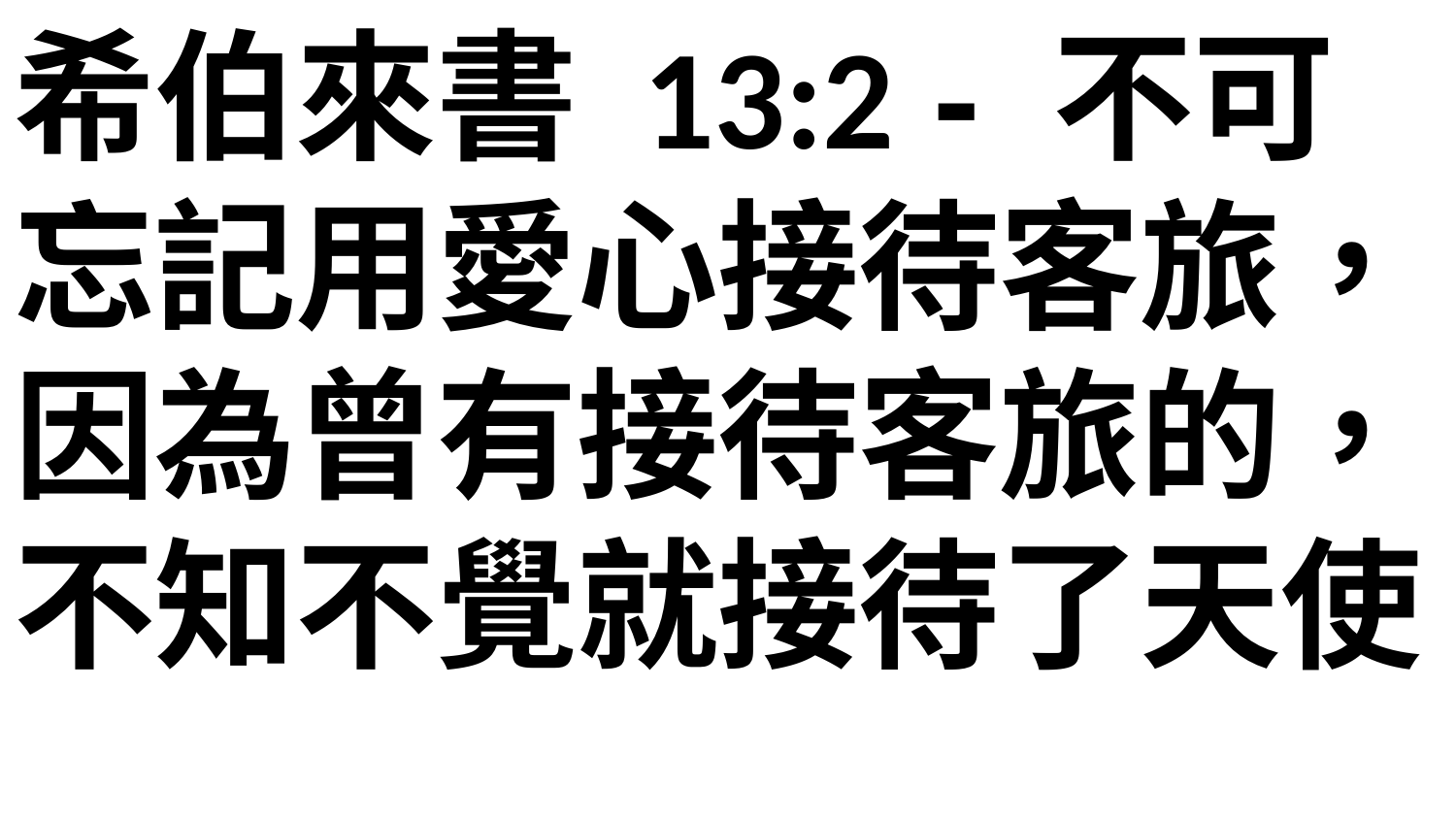

希伯來書 13:2 - 不可忘記用愛心接待客旅，因為曾有接待客旅的，不知不覺就接待了天使。